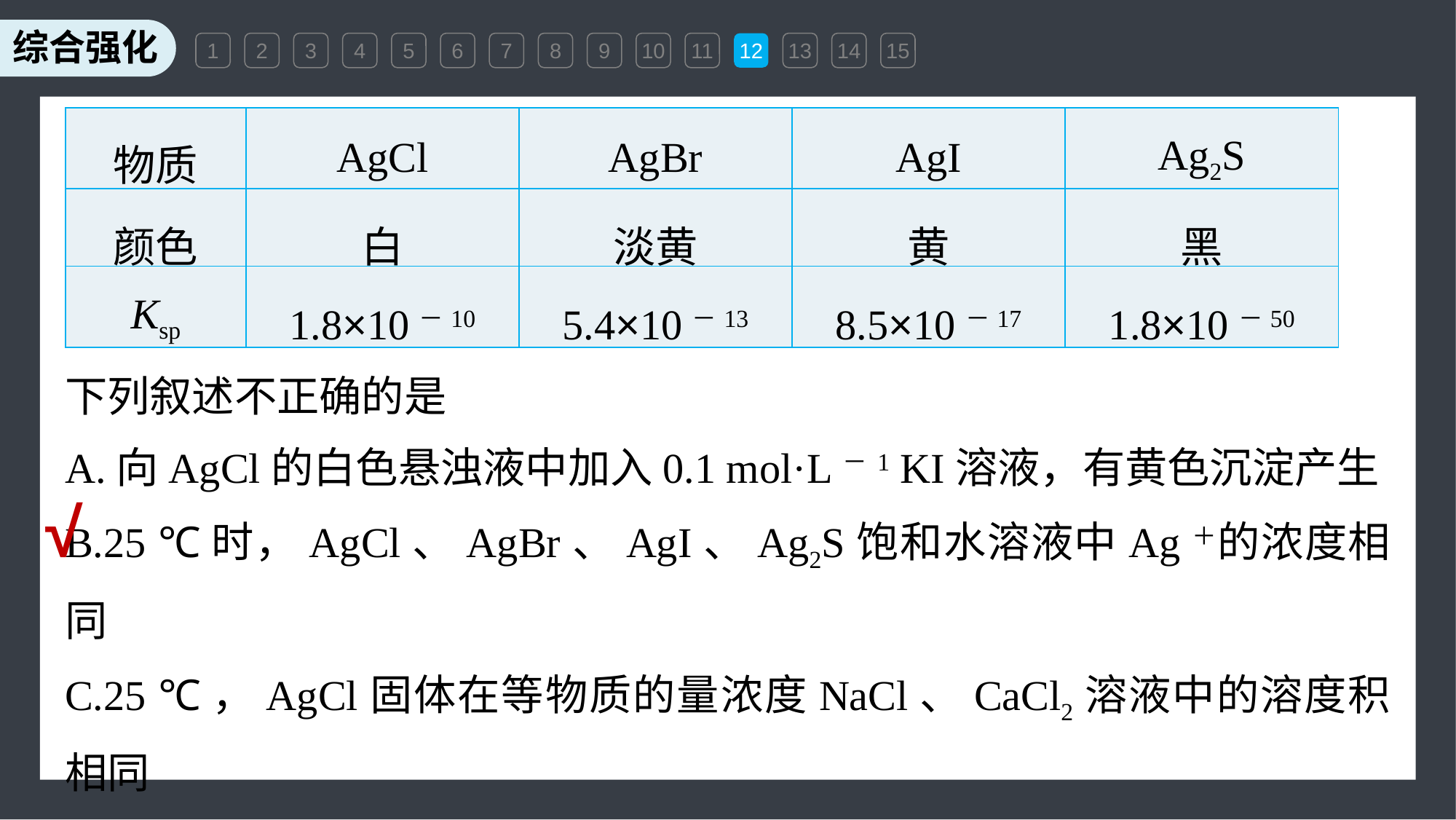

1
2
3
4
5
6
7
8
9
10
11
12
13
14
15
| 物质 | AgCl | AgBr | AgI | Ag2S |
| --- | --- | --- | --- | --- |
| 颜色 | 白 | 淡黄 | 黄 | 黑 |
| Ksp | 1.8×10－10 | 5.4×10－13 | 8.5×10－17 | 1.8×10－50 |
下列叙述不正确的是
A.向AgCl的白色悬浊液中加入0.1 mol·L－1 KI溶液，有黄色沉淀产生
B.25 ℃时，AgCl、AgBr、AgI、Ag2S饱和水溶液中Ag＋的浓度相同
C.25 ℃，AgCl固体在等物质的量浓度NaCl、CaCl2溶液中的溶度积相同
D.在5 mL 1.8×10－6 mol·L－1 NaCl溶液中，加入1滴(20滴约为1 mL)1×
  10－3 mol·L－1 AgNO3溶液，不能产生白色沉淀
√